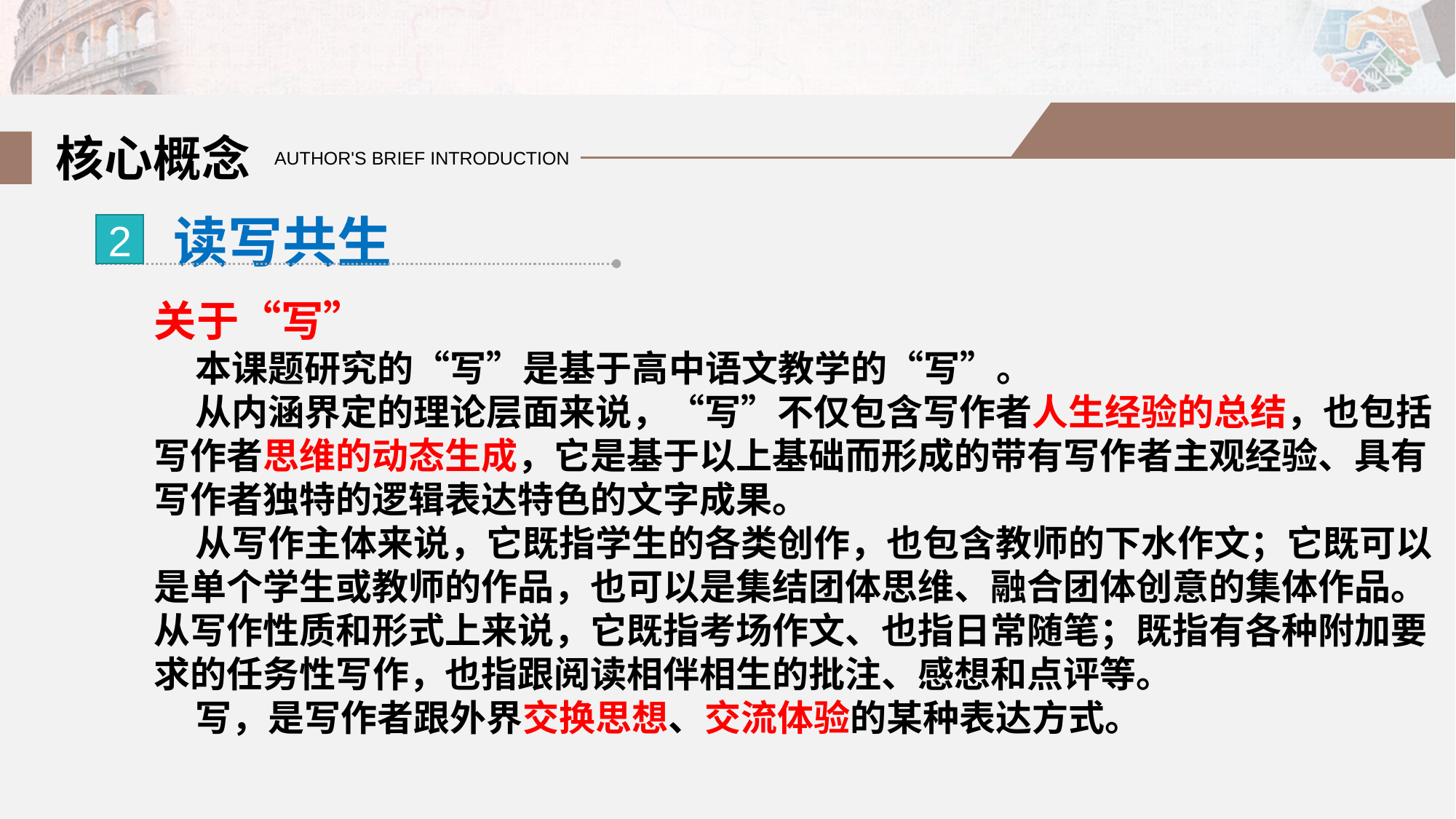

核心概念

AUTHOR'S BRIEF INTRODUCTION
 读写共生
关于“写”
    本课题研究的“写”是基于高中语文教学的“写”。
    从内涵界定的理论层面来说，“写”不仅包含写作者人生经验的总结，也包括写作者思维的动态生成，它是基于以上基础而形成的带有写作者主观经验、具有写作者独特的逻辑表达特色的文字成果。
    从写作主体来说，它既指学生的各类创作，也包含教师的下水作文；它既可以是单个学生或教师的作品，也可以是集结团体思维、融合团体创意的集体作品。从写作性质和形式上来说，它既指考场作文、也指日常随笔；既指有各种附加要求的任务性写作，也指跟阅读相伴相生的批注、感想和点评等。
    写，是写作者跟外界交换思想、交流体验的某种表达方式。

2